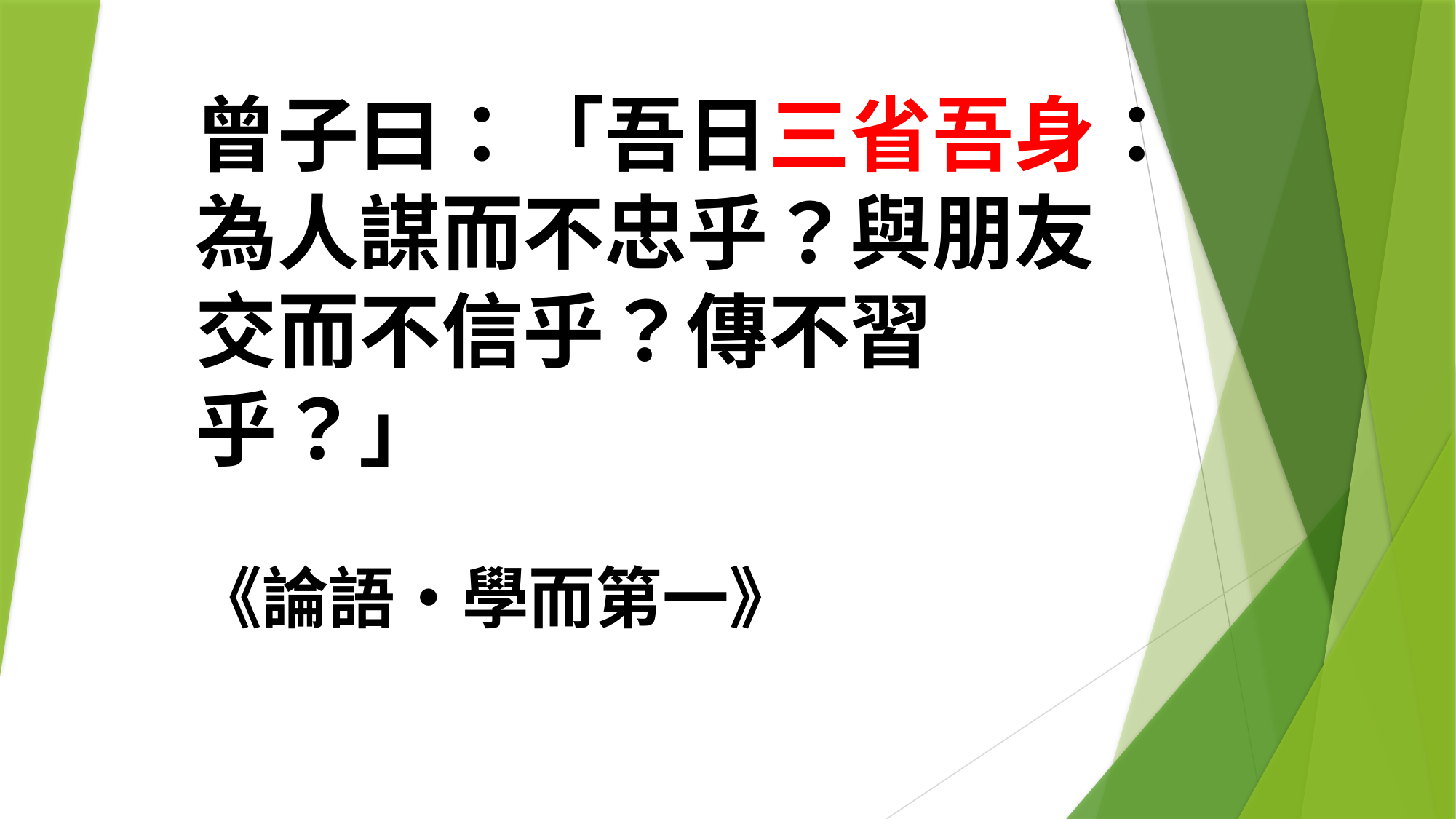

# 曾子曰：「吾日三省吾身：為人謀而不忠乎？與朋友交而不信乎？傳不習乎？」 《論語‧學而第一》